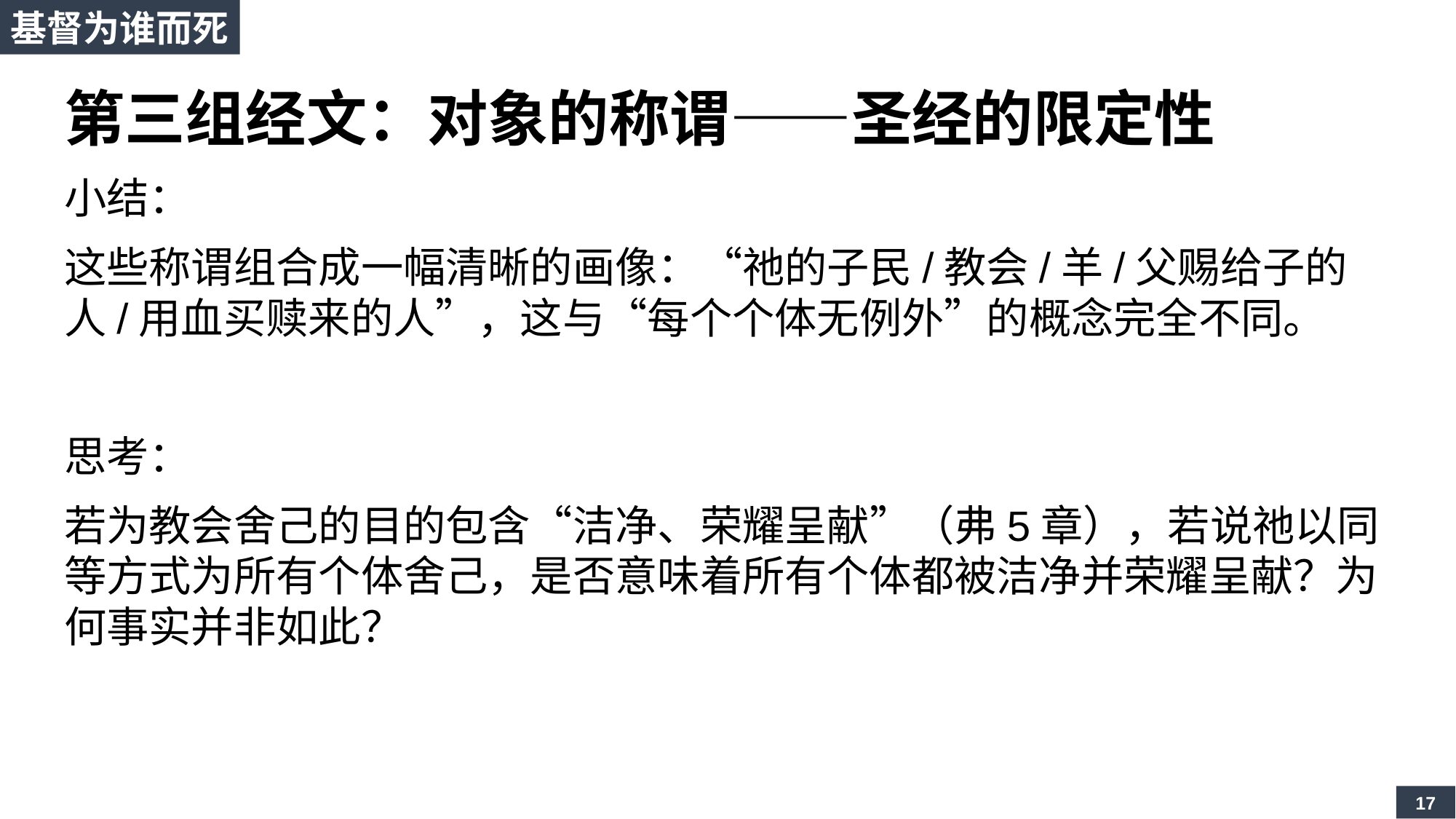

基督为谁而死
第三组经文：对象的称谓——圣经的限定性
小结：
这些称谓组合成一幅清晰的画像：“祂的子民/教会/羊/父赐给子的人/用血买赎来的人”，这与“每个个体无例外”的概念完全不同。

思考：
若为教会舍己的目的包含“洁净、荣耀呈献”（弗5章），若说祂以同等方式为所有个体舍己，是否意味着所有个体都被洁净并荣耀呈献？为何事实并非如此？
17